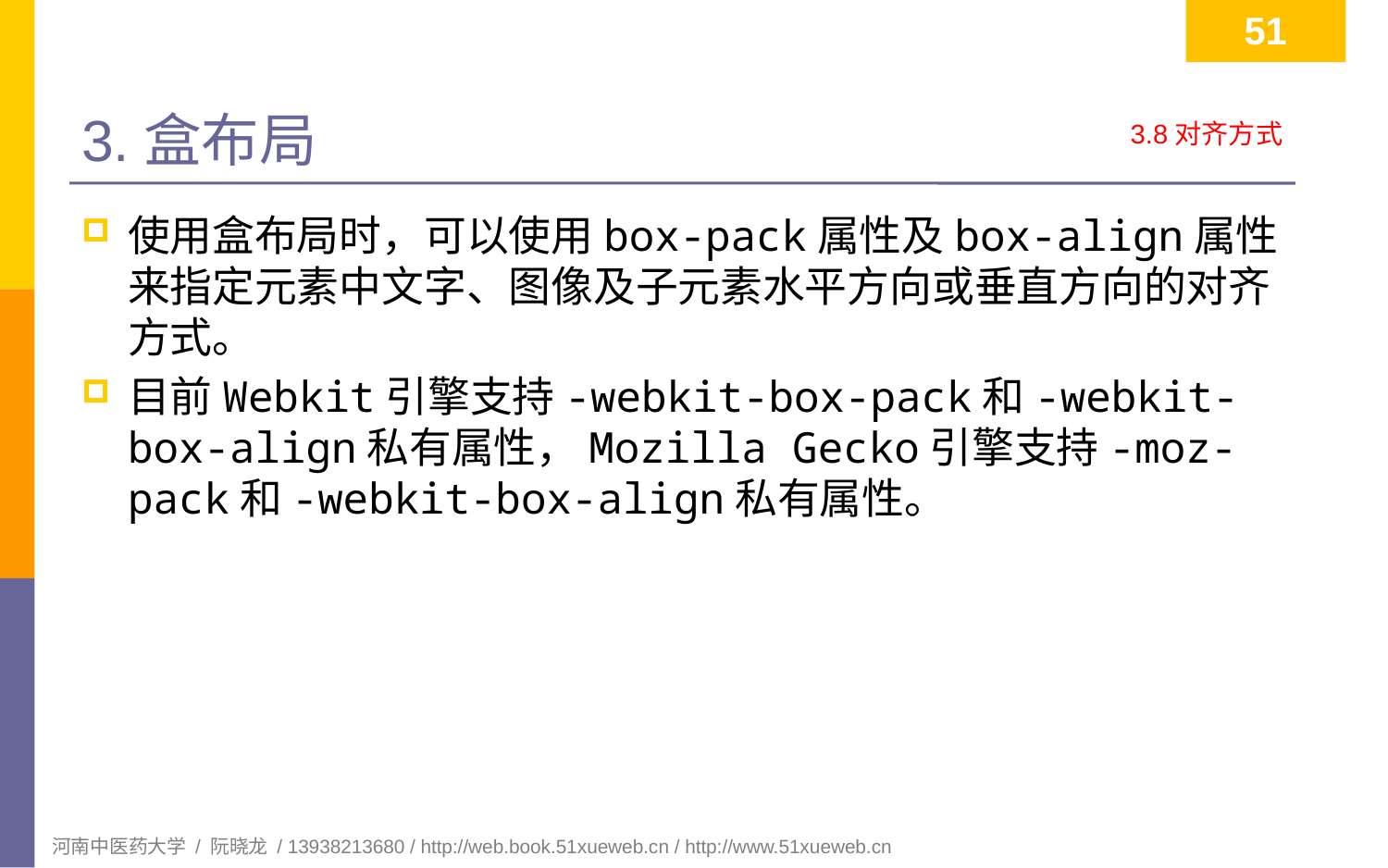

51
# 3.盒布局
3.8对齐方式
使用盒布局时，可以使用box-pack属性及box-align属性来指定元素中文字、图像及子元素水平方向或垂直方向的对齐方式。
目前Webkit引擎支持-webkit-box-pack和-webkit-box-align私有属性，Mozilla Gecko引擎支持-moz-pack和-webkit-box-align私有属性。